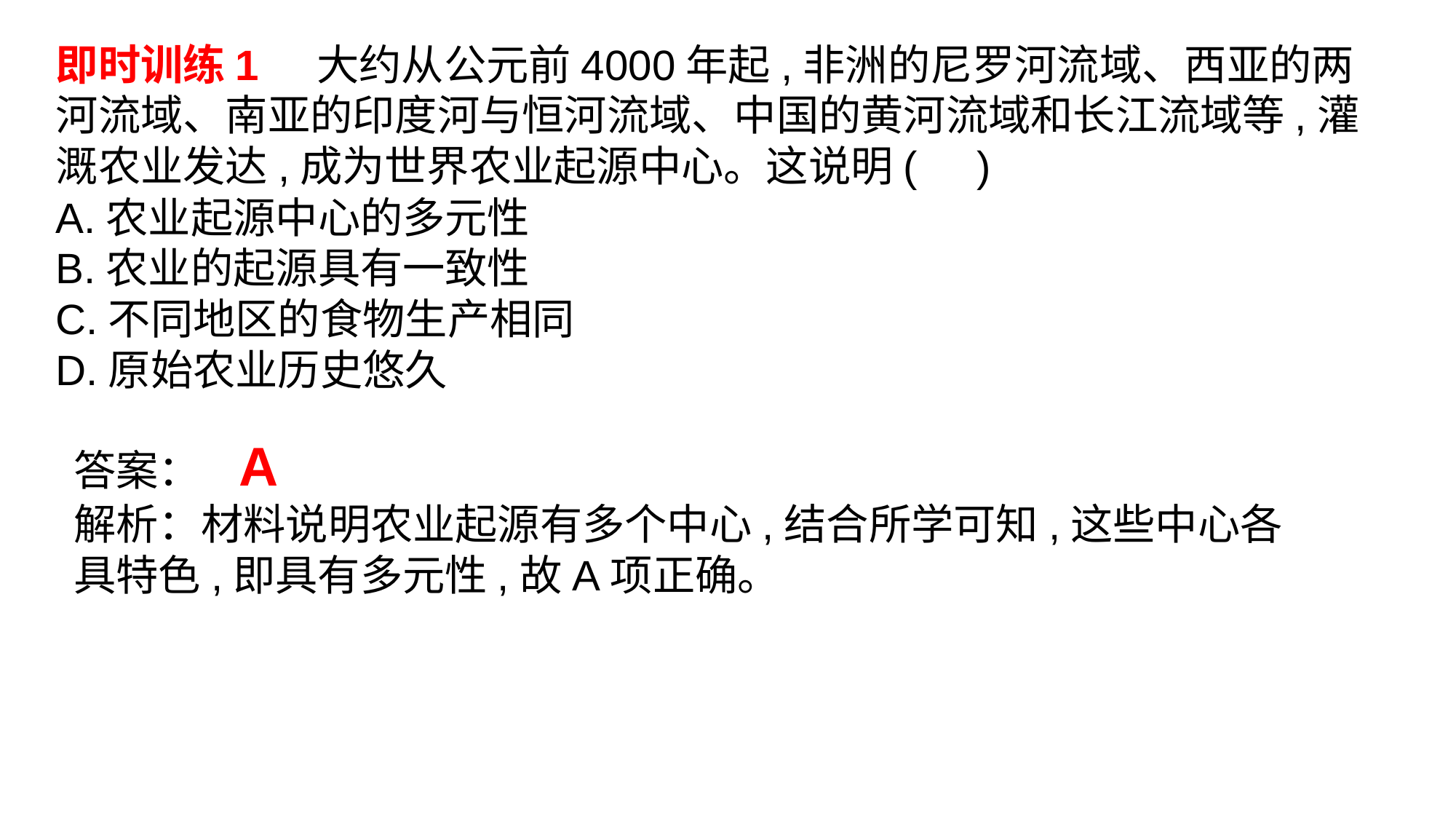

即时训练1    大约从公元前4000年起,非洲的尼罗河流域、西亚的两河流域、南亚的印度河与恒河流域、中国的黄河流域和长江流域等,灌溉农业发达,成为世界农业起源中心。这说明(     )A.农业起源中心的多元性B.农业的起源具有一致性C.不同地区的食物生产相同D.原始农业历史悠久

答案：  A
解析：材料说明农业起源有多个中心,结合所学可知,这些中心各具特色,即具有多元性,故A项正确。